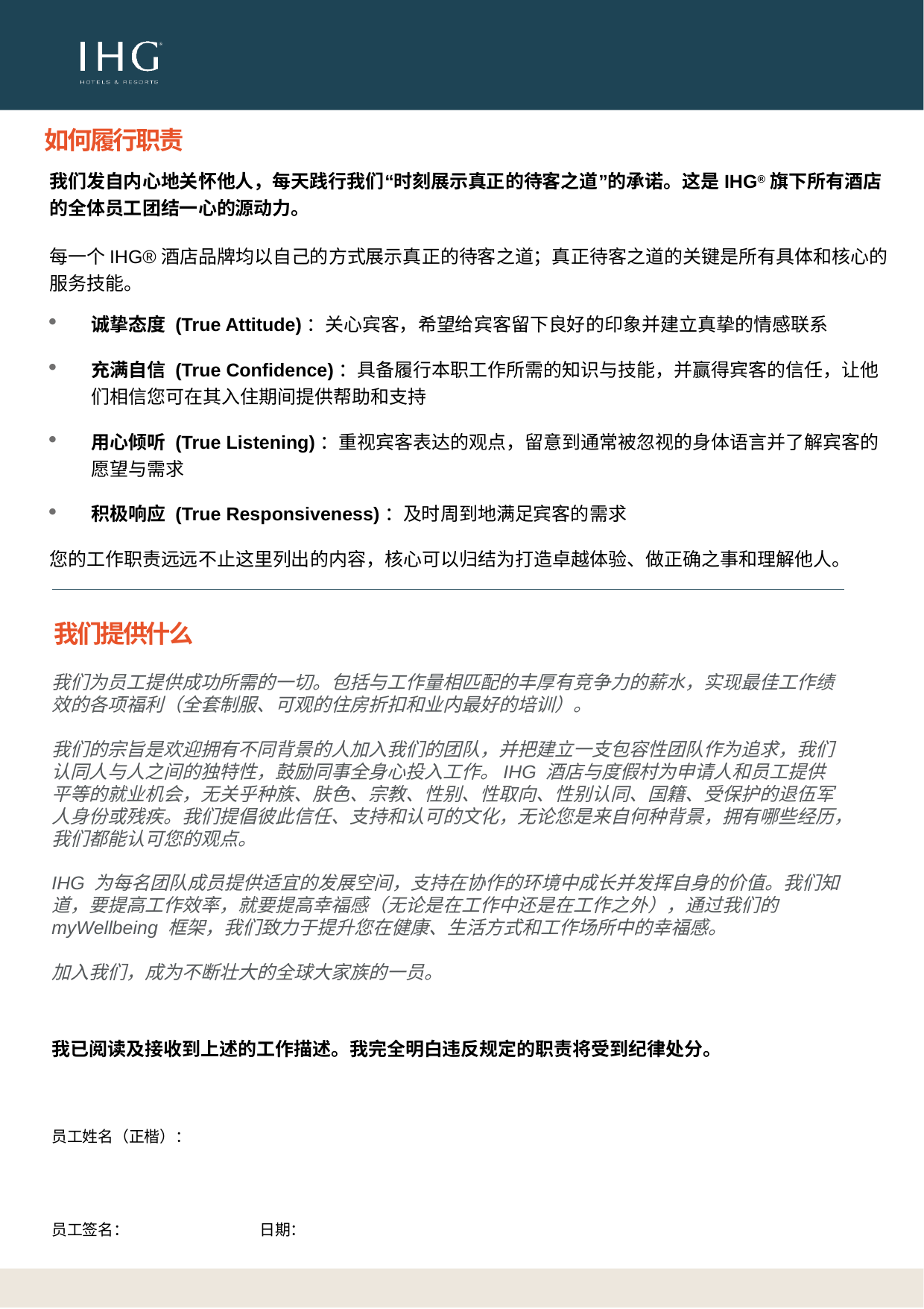

如何履行职责
我们发自内心地关怀他人，每天践行我们“时刻展示真正的待客之道”的承诺。这是IHG®旗下所有酒店的全体员工团结一心的源动力。
每一个IHG®酒店品牌均以自己的方式展示真正的待客之道；真正待客之道的关键是所有具体和核心的服务技能。
诚挚态度 (True Attitude)：关心宾客，希望给宾客留下良好的印象并建立真挚的情感联系
充满自信 (True Confidence)：具备履行本职工作所需的知识与技能，并赢得宾客的信任，让他们相信您可在其入住期间提供帮助和支持
用心倾听 (True Listening)：重视宾客表达的观点，留意到通常被忽视的身体语言并了解宾客的愿望与需求
积极响应 (True Responsiveness)：及时周到地满足宾客的需求
您的工作职责远远不止这里列出的内容，核心可以归结为打造卓越体验、做正确之事和理解他人。

我们提供什么
我们为员工提供成功所需的一切。包括与工作量相匹配的丰厚有竞争力的薪水，实现最佳工作绩效的各项福利（全套制服、可观的住房折扣和业内最好的培训）。

我们的宗旨是欢迎拥有不同背景的人加入我们的团队，并把建立一支包容性团队作为追求，我们认同人与人之间的独特性，鼓励同事全身心投入工作。IHG 酒店与度假村为申请人和员工提供平等的就业机会，无关乎种族、肤色、宗教、性别、性取向、性别认同、国籍、受保护的退伍军人身份或残疾。我们提倡彼此信任、支持和认可的文化，无论您是来自何种背景，拥有哪些经历，我们都能认可您的观点。

IHG 为每名团队成员提供适宜的发展空间，支持在协作的环境中成长并发挥自身的价值。我们知道，要提高工作效率，就要提高幸福感（无论是在工作中还是在工作之外），通过我们的 myWellbeing 框架，我们致力于提升您在健康、生活方式和工作场所中的幸福感。

加入我们，成为不断壮大的全球大家族的一员。

我已阅读及接收到上述的工作描述。我完全明白违反规定的职责将受到纪律处分。

员工姓名（正楷）：

员工签名：                                     日期：